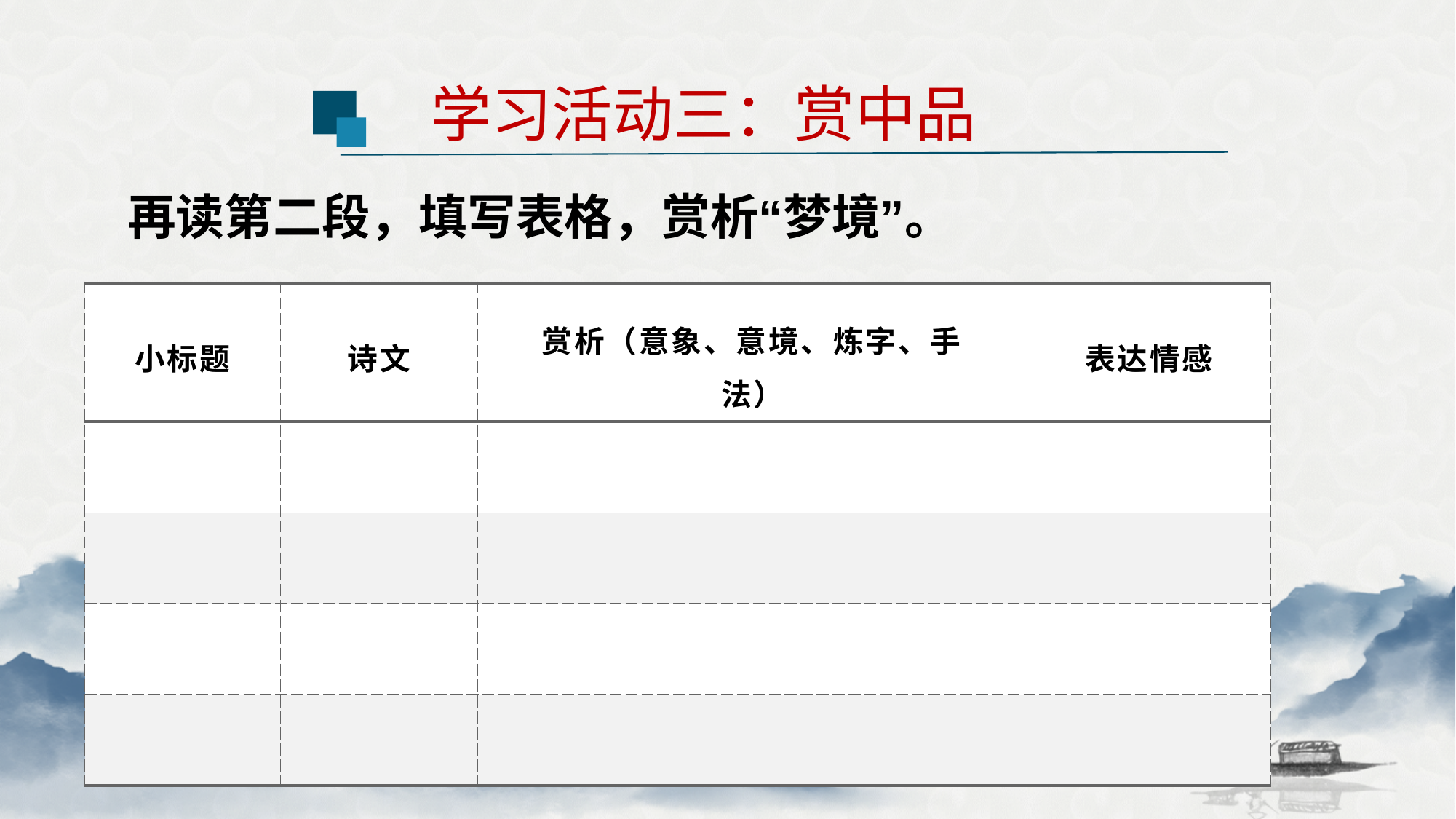

学习活动三：赏中品

再读第二段，填写表格，赏析“梦境”。
| 小标题 | 诗文 | 赏析（意象、意境、炼字、手法） | 表达情感 |
| --- | --- | --- | --- |
|  |  |  |  |
|  |  |  |  |
|  |  |  |  |
|  |  |  |  |